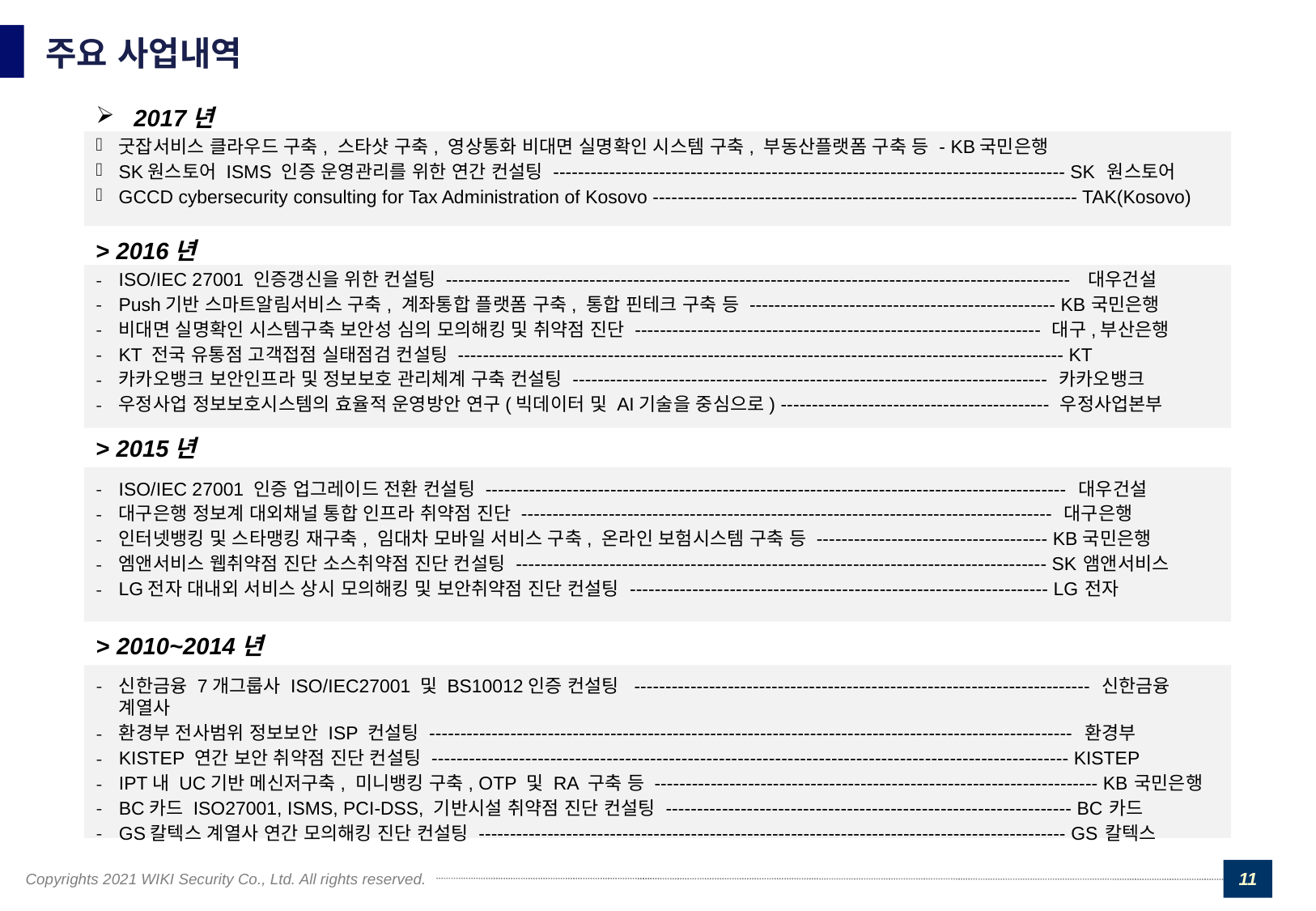

# 주요 사업내역
2017년
굿잡서비스 클라우드 구축, 스타샷 구축, 영상통화 비대면 실명확인 시스템 구축, 부동산플랫폼 구축 등 - KB국민은행
SK원스토어 ISMS 인증 운영관리를 위한 연간 컨설팅 ---------------------------------------------------------------------------------- SK 원스토어
GCCD cybersecurity consulting for Tax Administration of Kosovo -------------------------------------------------------------------- TAK(Kosovo)

> 2016년
ISO/IEC 27001 인증갱신을 위한 컨설팅 ----------------------------------------------------------------------------------------------------  대우건설
Push기반 스마트알림서비스 구축, 계좌통합 플랫폼 구축, 통합 핀테크 구축 등 ------------------------------------------------- KB국민은행
비대면 실명확인 시스템구축 보안성 심의 모의해킹 및 취약점 진단 ----------------------------------------------------------------- 대구,부산은행
KT 전국 유통점 고객접점 실태점검 컨설팅 ------------------------------------------------------------------------------------------------- KT
카카오뱅크 보안인프라 및 정보보호 관리체계 구축 컨설팅 ---------------------------------------------------------------------------- 카카오뱅크
우정사업 정보보호시스템의 효율적 운영방안 연구(빅데이터 및 AI기술을 중심으로) ------------------------------------------- 우정사업본부

> 2015년

ISO/IEC 27001 인증 업그레이드 전환 컨설팅 --------------------------------------------------------------------------------------------- 대우건설
대구은행 정보계 대외채널 통합 인프라 취약점 진단 ------------------------------------------------------------------------------------- 대구은행
인터넷뱅킹 및 스타맹킹 재구축, 임대차 모바일 서비스 구축, 온라인 보험시스템 구축 등 ------------------------------------- KB국민은행
엠앤서비스 웹취약점 진단 소스취약점 진단 컨설팅 ------------------------------------------------------------------------------------- SK앰앤서비스
LG전자 대내외 서비스 상시 모의해킹 및 보안취약점 진단 컨설팅 ------------------------------------------------------------------- LG전자

> 2010~2014년

신한금융 7개그룹사 ISO/IEC27001 및 BS10012인증 컨설팅  ------------------------------------------------------------------------- 신한금융 계열사
환경부 전사범위 정보보안 ISP 컨설팅 ------------------------------------------------------------------------------------------------------- 환경부
KISTEP 연간 보안 취약점 진단 컨설팅 ------------------------------------------------------------------------------------------------------ KISTEP
IPT내 UC기반 메신저구축, 미니뱅킹 구축, OTP 및 RA 구축 등 ----------------------------------------------------------------------- KB국민은행
BC카드 ISO27001, ISMS, PCI-DSS, 기반시설 취약점 진단 컨설팅 ----------------------------------------------------------------- BC카드
GS칼텍스 계열사 연간 모의해킹 진단 컨설팅 ---------------------------------------------------------------------------------------------- GS칼텍스